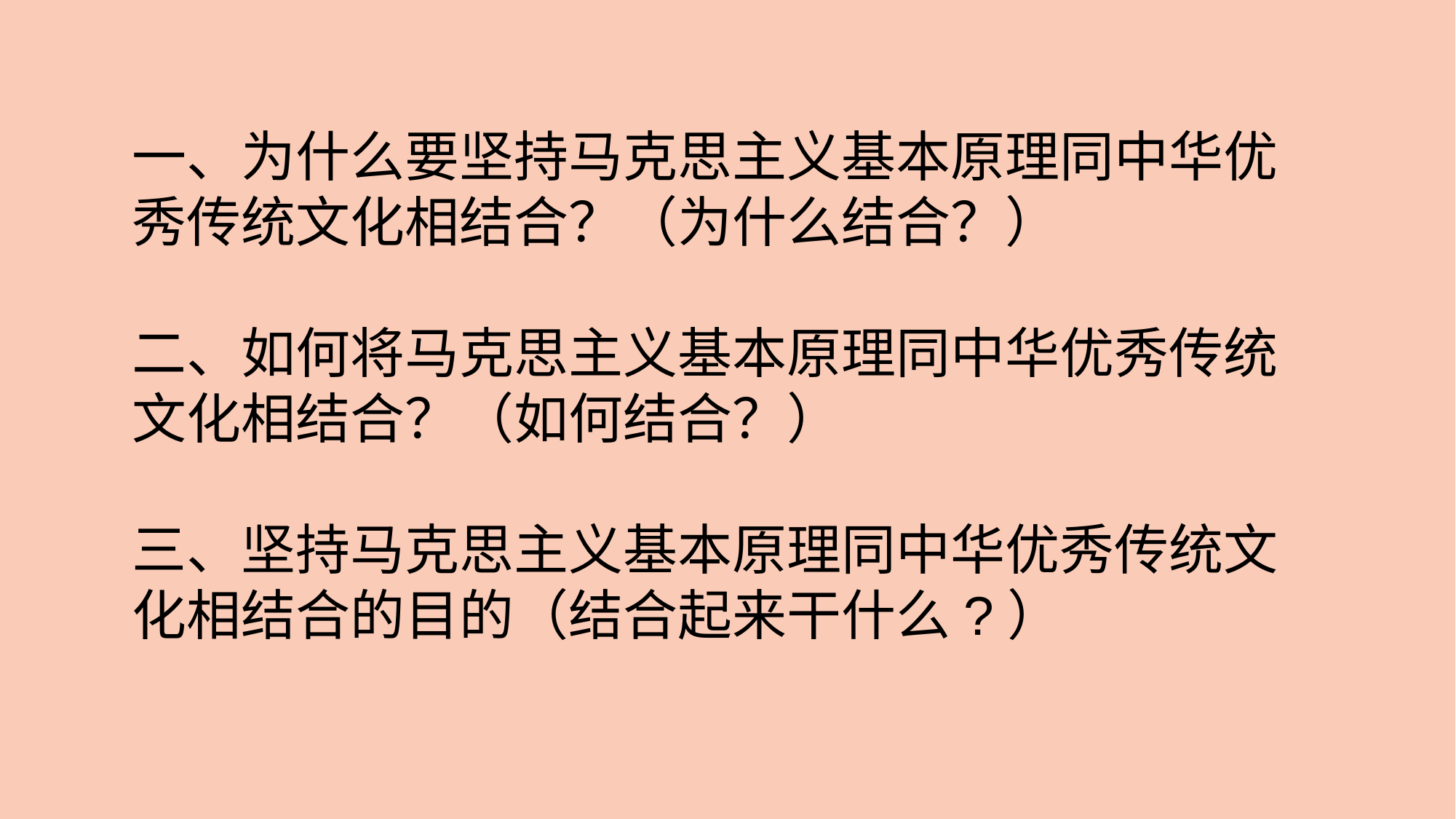

一、为什么要坚持马克思主义基本原理同中华优秀传统文化相结合？（为什么结合？）

二、如何将马克思主义基本原理同中华优秀传统文化相结合？（如何结合？）

三、坚持马克思主义基本原理同中华优秀传统文化相结合的目的（结合起来干什么?）